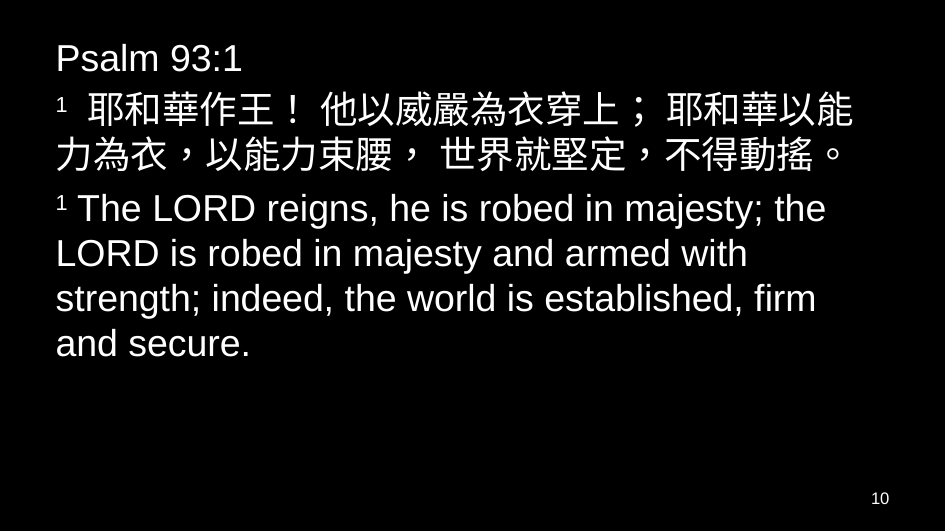

Psalm 93:1
1 耶和華作王！ 他以威嚴為衣穿上； 耶和華以能力為衣，以能力束腰， 世界就堅定，不得動搖。
1 The Lord reigns, he is robed in majesty; the Lord is robed in majesty and armed with strength; indeed, the world is established, firm and secure.

10